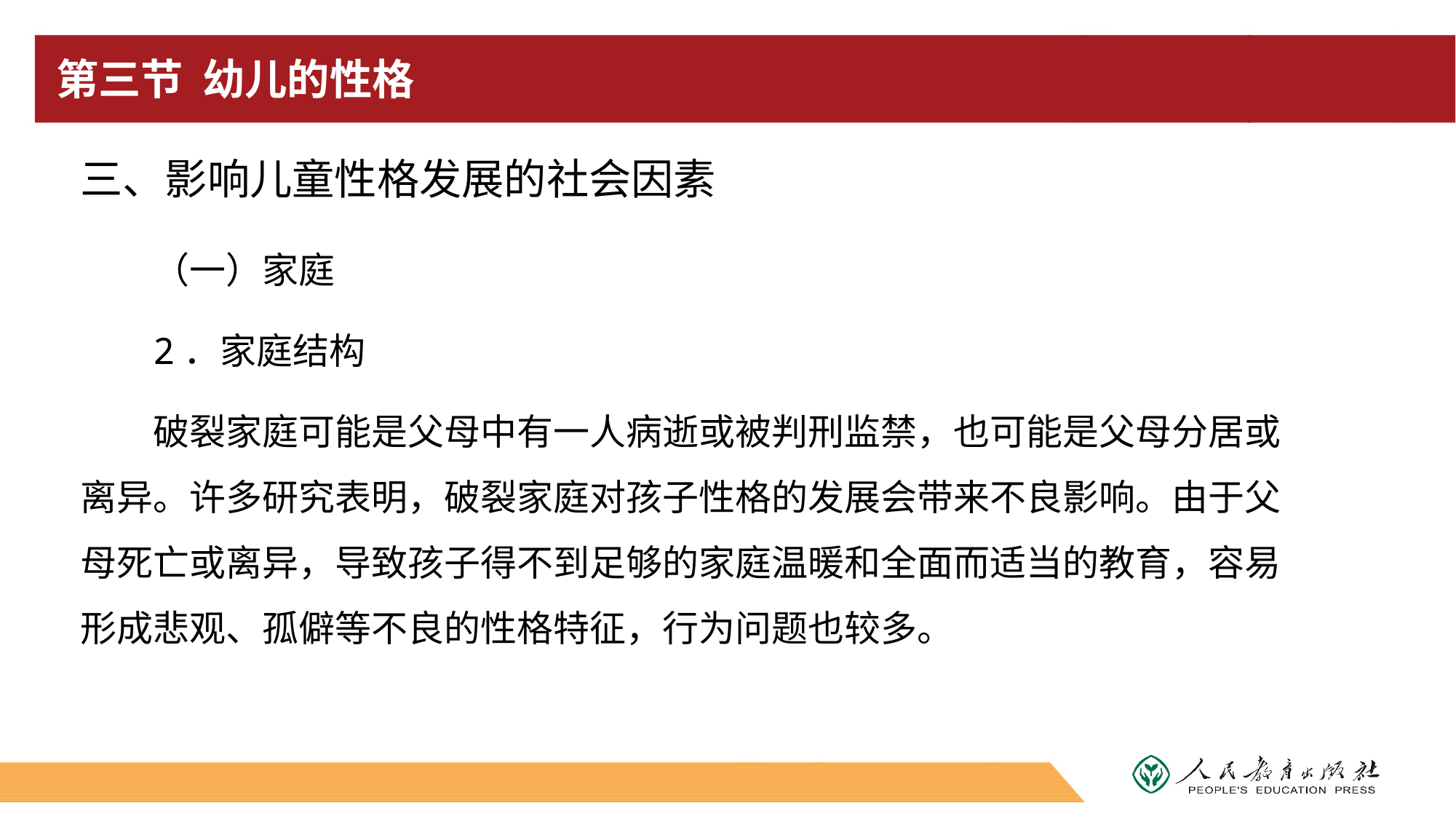

# 第三节  幼儿的性格
三、影响儿童性格发展的社会因素
（一）家庭
2．家庭结构
破裂家庭可能是父母中有一人病逝或被判刑监禁，也可能是父母分居或离异。许多研究表明，破裂家庭对孩子性格的发展会带来不良影响。由于父母死亡或离异，导致孩子得不到足够的家庭温暖和全面而适当的教育，容易形成悲观、孤僻等不良的性格特征，行为问题也较多。